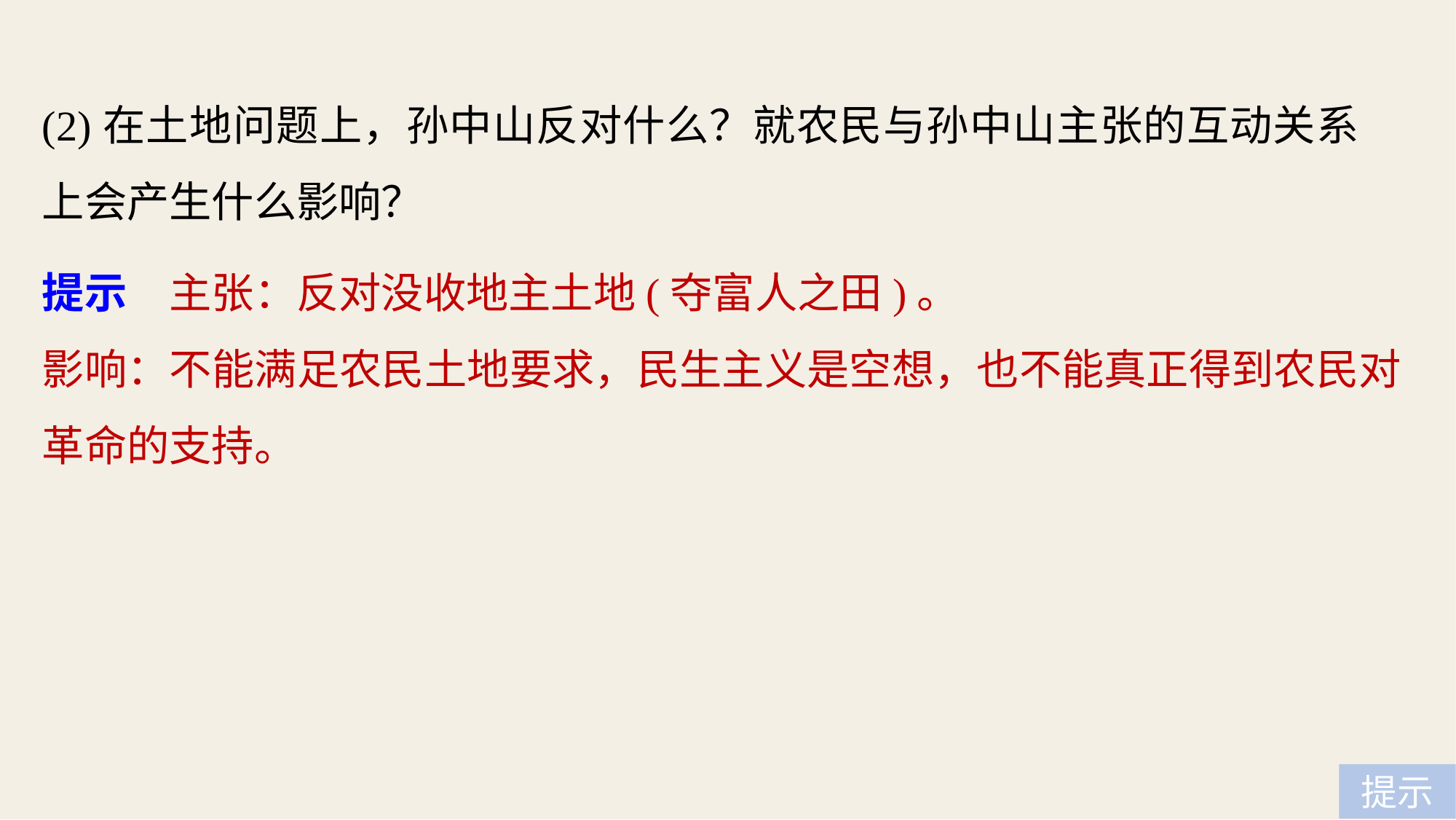

(2)在土地问题上，孙中山反对什么？就农民与孙中山主张的互动关系上会产生什么影响？
提示　主张：反对没收地主土地(夺富人之田)。
影响：不能满足农民土地要求，民生主义是空想，也不能真正得到农民对革命的支持。
提示